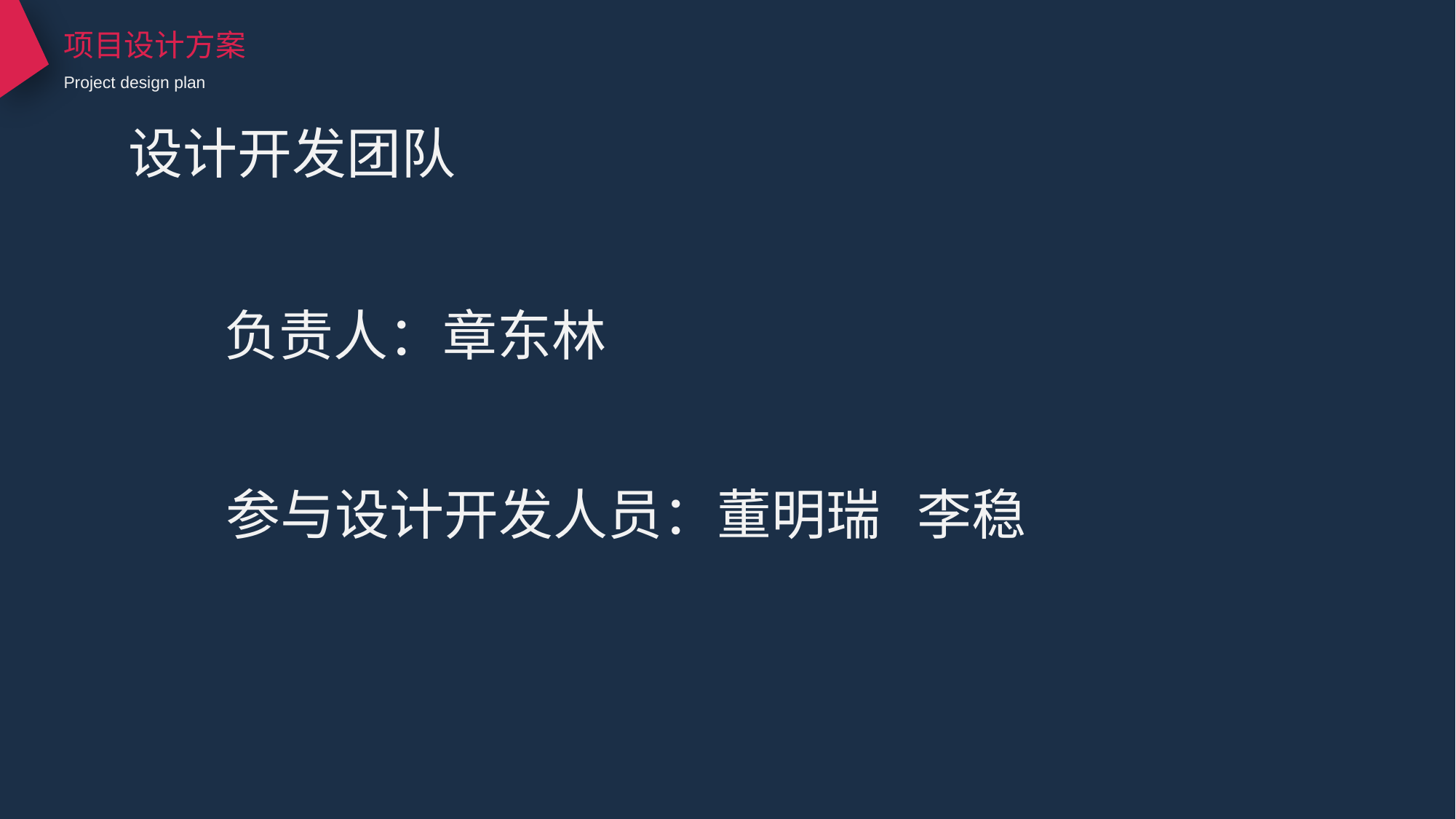

项目设计方案
Project design plan
设计开发团队
         负责人：章东林
         参与设计开发人员：董明瑞   李稳